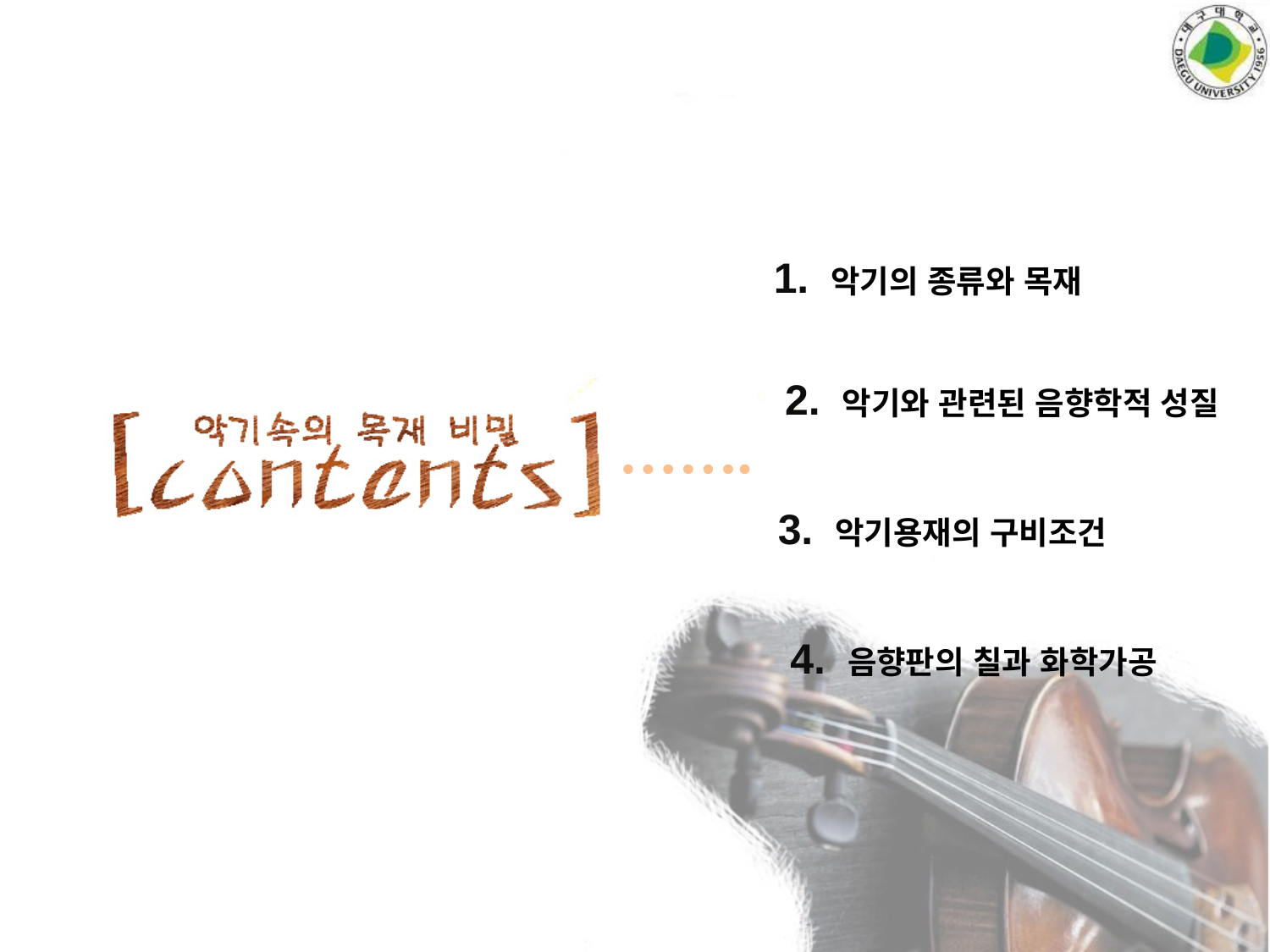

1. 악기의 종류와 목재
2. 악기와 관련된 음향학적 성질

3. 악기용재의 구비조건
4. 음향판의 칠과 화학가공